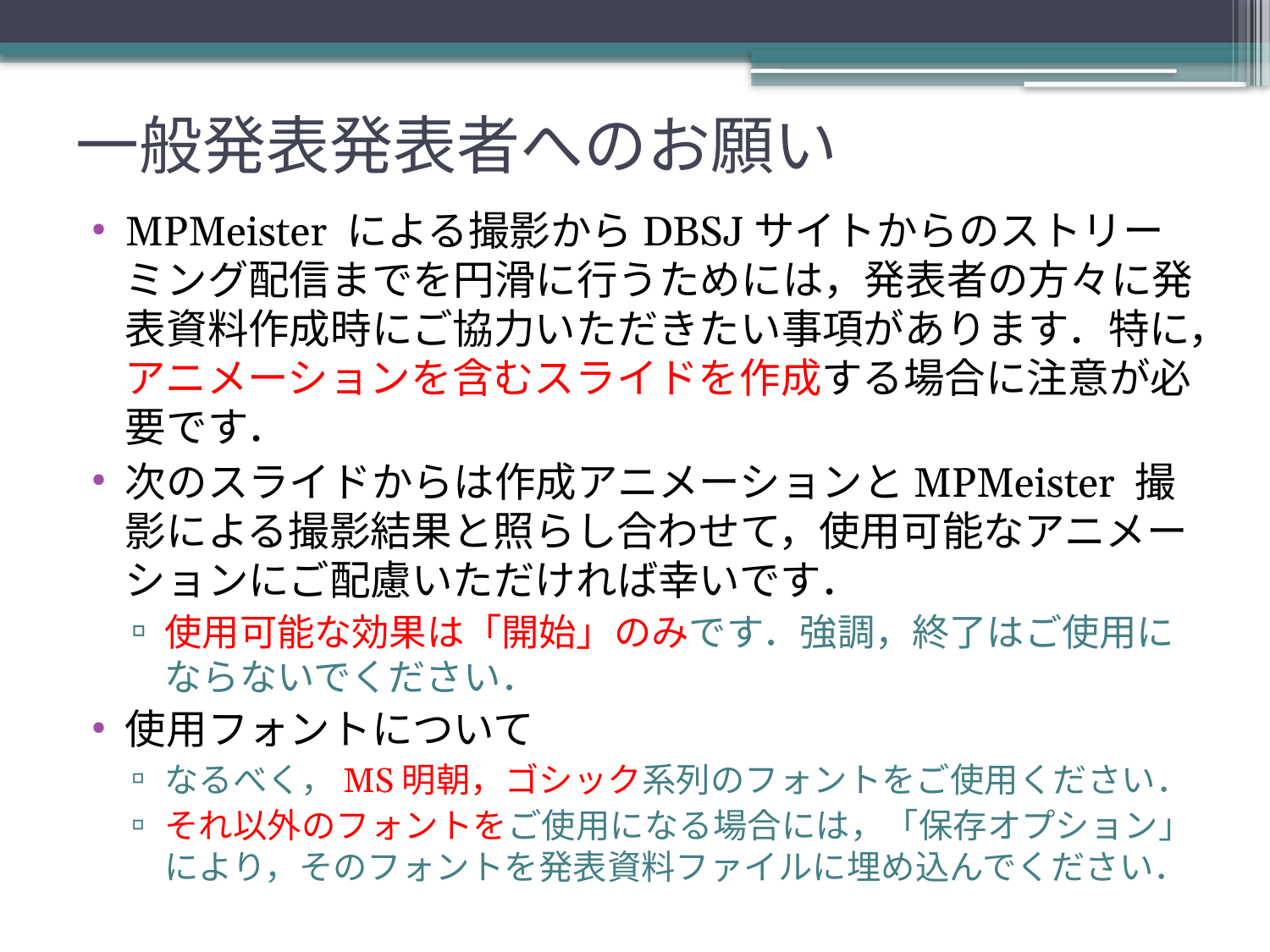

# 一般発表発表者へのお願い
MPMeister による撮影からDBSJサイトからのストリーミング配信までを円滑に行うためには，発表者の方々に発表資料作成時にご協力いただきたい事項があります．特に，アニメーションを含むスライドを作成する場合に注意が必要です．
次のスライドからは作成アニメーションとMPMeister 撮影による撮影結果と照らし合わせて，使用可能なアニメーションにご配慮いただければ幸いです．
使用可能な効果は「開始」のみです．強調，終了はご使用にならないでください．
使用フォントについて
なるべく，MS明朝，ゴシック系列のフォントをご使用ください．
それ以外のフォントをご使用になる場合には，「保存オプション」により，そのフォントを発表資料ファイルに埋め込んでください．